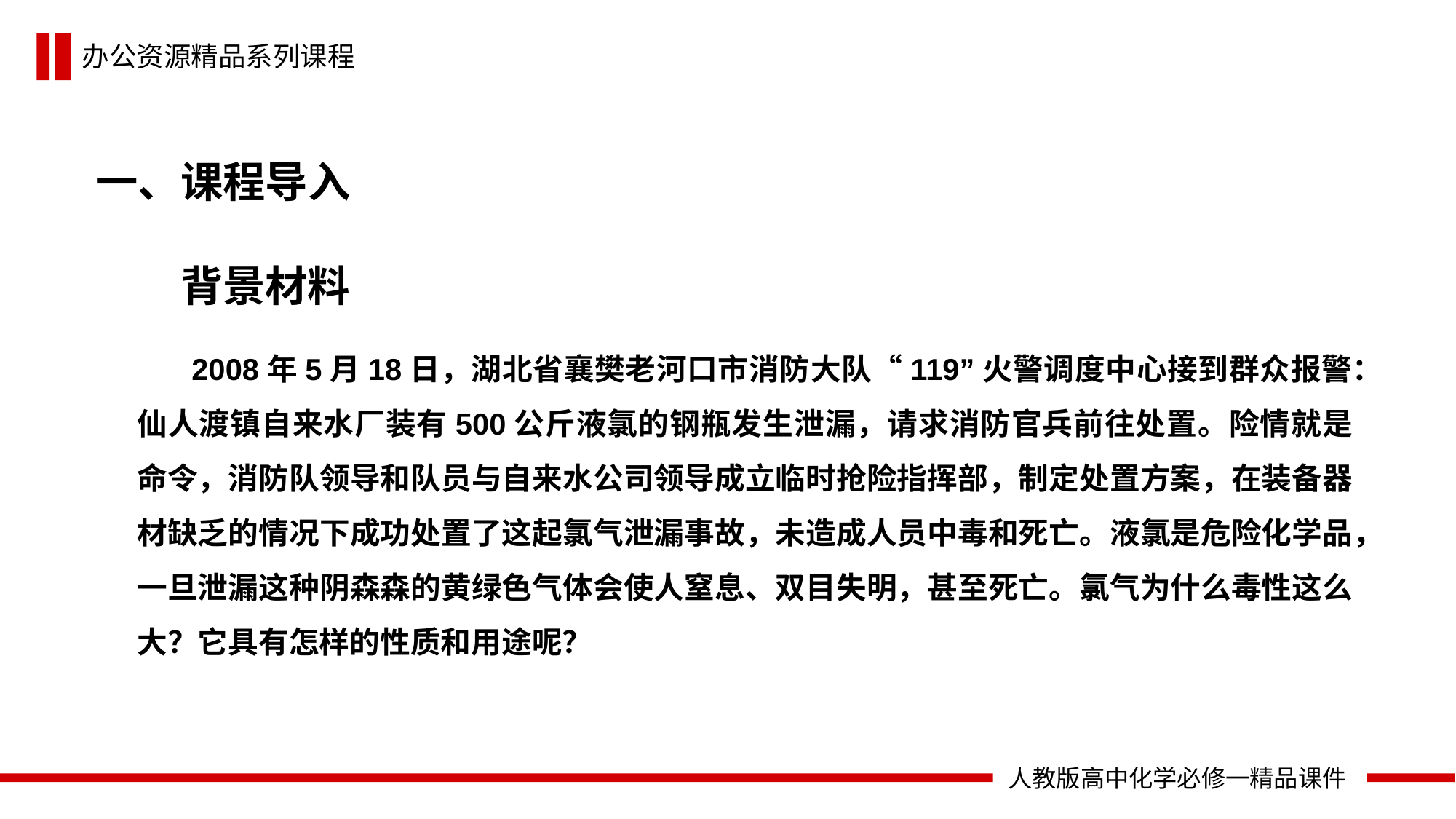

一、课程导入
背景材料
2008年5月18日，湖北省襄樊老河口市消防大队“119”火警调度中心接到群众报警：仙人渡镇自来水厂装有500公斤液氯的钢瓶发生泄漏，请求消防官兵前往处置。险情就是命令，消防队领导和队员与自来水公司领导成立临时抢险指挥部，制定处置方案，在装备器材缺乏的情况下成功处置了这起氯气泄漏事故，未造成人员中毒和死亡。液氯是危险化学品，一旦泄漏这种阴森森的黄绿色气体会使人窒息、双目失明，甚至死亡。氯气为什么毒性这么大？它具有怎样的性质和用途呢？